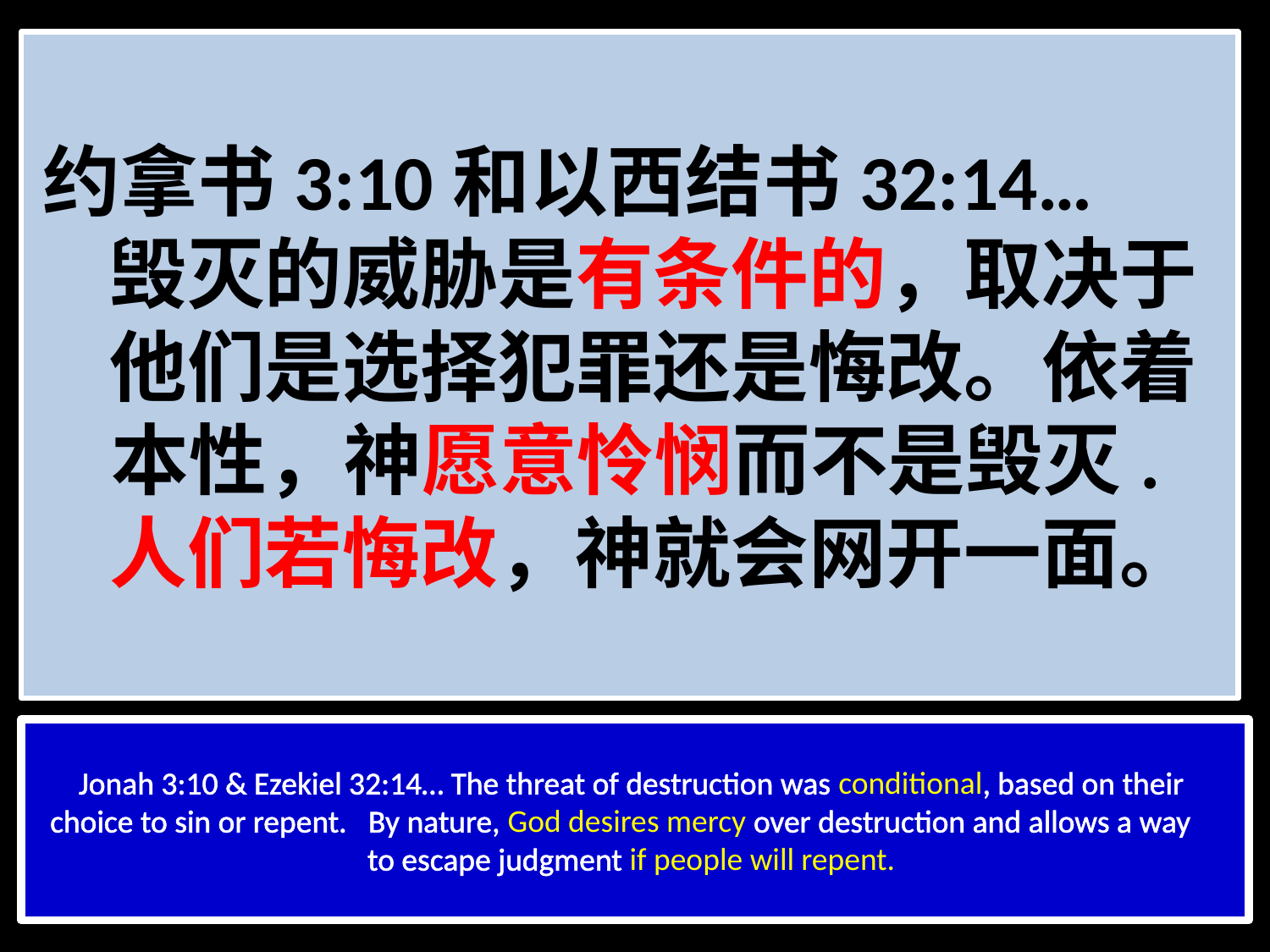

约拿书3:10和以西结书32:14…        毁灭的威胁是有条件的，取决于他们是选择犯罪还是悔改。依着本性，神愿意怜悯而不是毁灭.   人们若悔改，神就会网开一面。
Jonah 3:10 & Ezekiel 32:14… The threat of destruction was conditional, based on their  choice to sin or repent.   By nature, God desires mercy over destruction and allows a way     to escape judgment if people will repent.